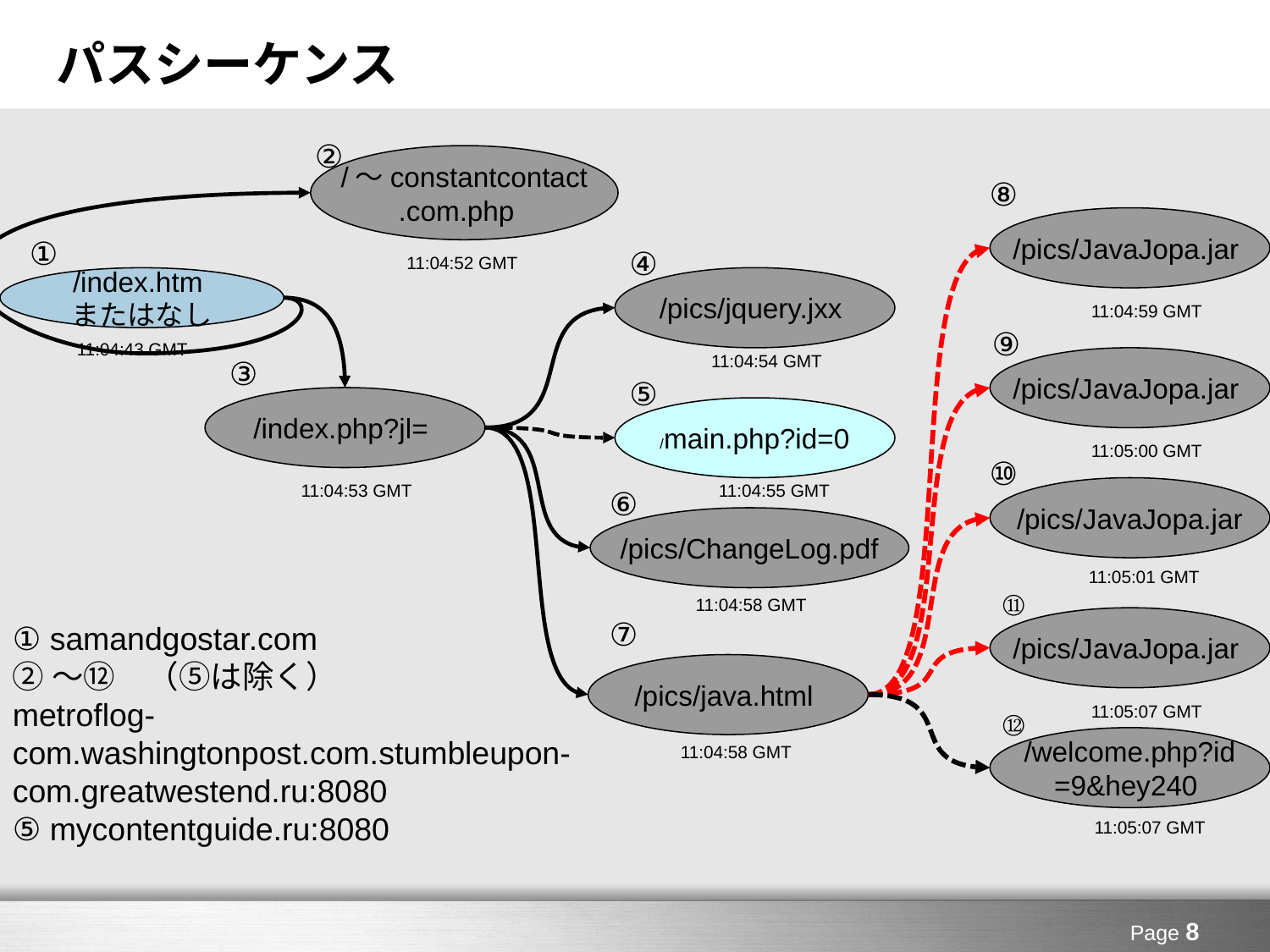

# パスシーケンス
②
/～constantcontact
.com.php
⑧
/pics/JavaJopa.jar
①
④
11:04:52 GMT
/pics/jquery.jxx
/index.htm
またはなし
11:04:59 GMT
⑨
11:04:43 GMT
11:04:54 GMT
③
/pics/JavaJopa.jar
⑤
/index.php?jl=
 /main.php?id=0
11:05:00 GMT
⑩
11:04:55 GMT
11:04:53 GMT
⑥
/pics/JavaJopa.jar
/pics/ChangeLog.pdf
11:05:01 GMT
⑪
11:04:58 GMT
⑦
/pics/JavaJopa.jar
① samandgostar.com
②～⑫　（⑤は除く）
metroflog-com.washingtonpost.com.stumbleupon-com.greatwestend.ru:8080
⑤ mycontentguide.ru:8080
/pics/java.html
11:05:07 GMT
⑫
/welcome.php?id
=9&hey240
11:04:58 GMT
11:05:07 GMT
Page 8